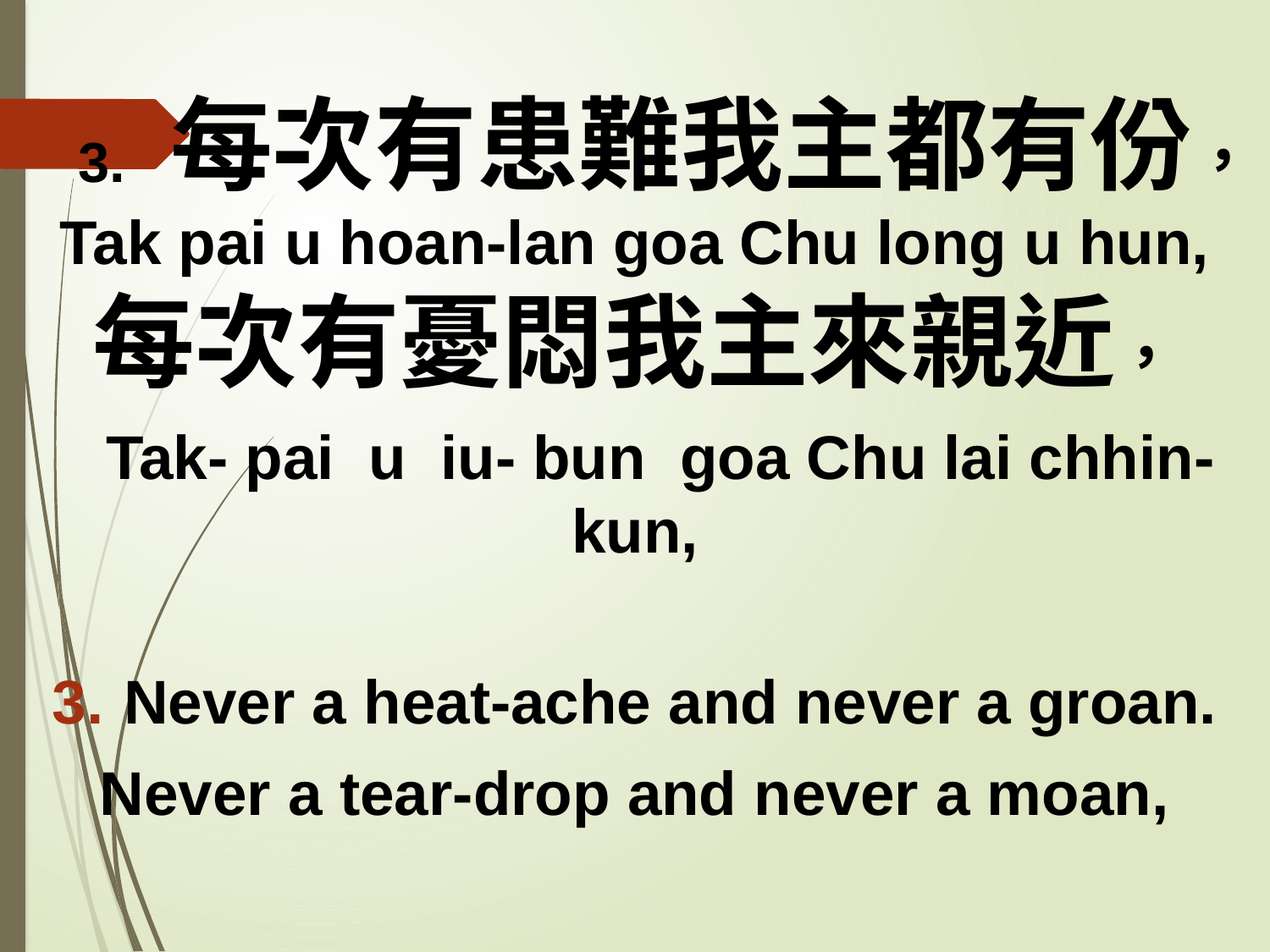

3.  每次有患難我主都有份， Tak pai u hoan-lan goa Chu long u hun,
每次有憂悶我主來親近，
   Tak- pai  u  iu- bun  goa Chu lai chhin-kun,

Never a heat-ache and never a groan.
Never a tear-drop and never a moan,